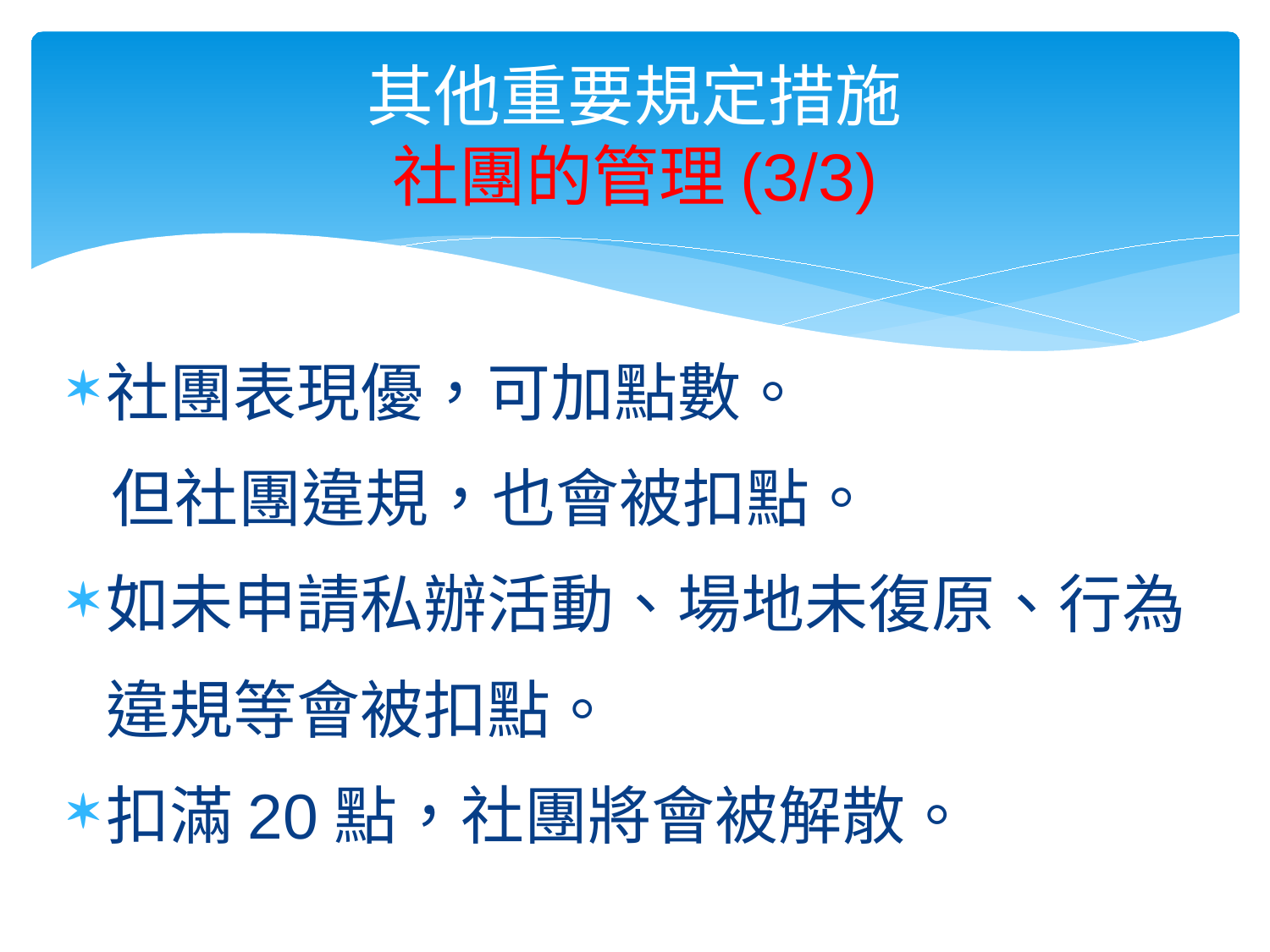

# 其他重要規定措施 社團的管理(3/3)
社團表現優，可加點數。
  但社團違規，也會被扣點。
如未申請私辦活動、場地未復原、行為違規等會被扣點。
扣滿20點，社團將會被解散。